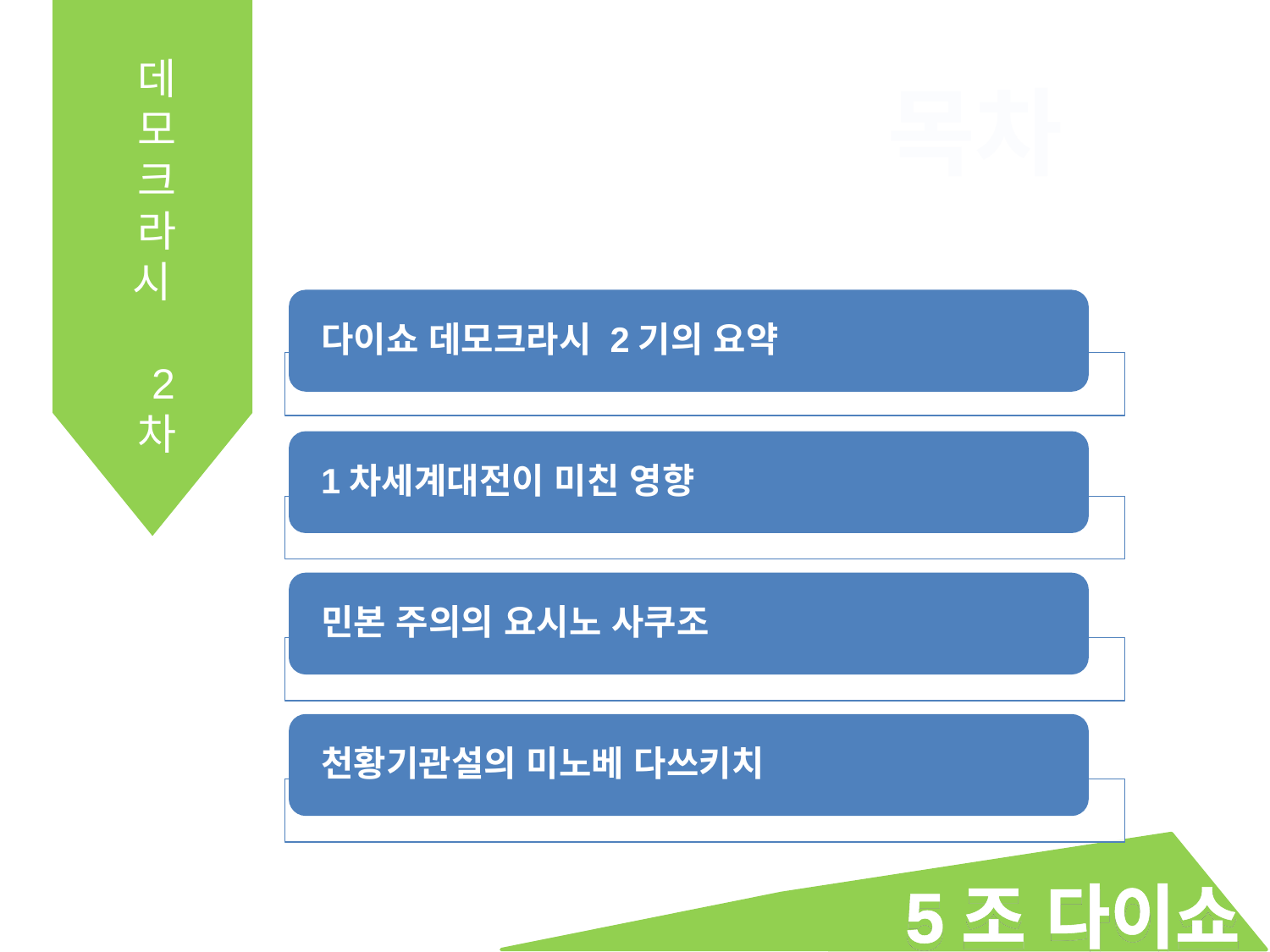

데모크라시

 2
차

목차
다이쇼 데모크라시 2기의 요약
1차세계대전이 미친 영향
민본 주의의 요시노 사쿠조
천황기관설의 미노베 다쓰키치